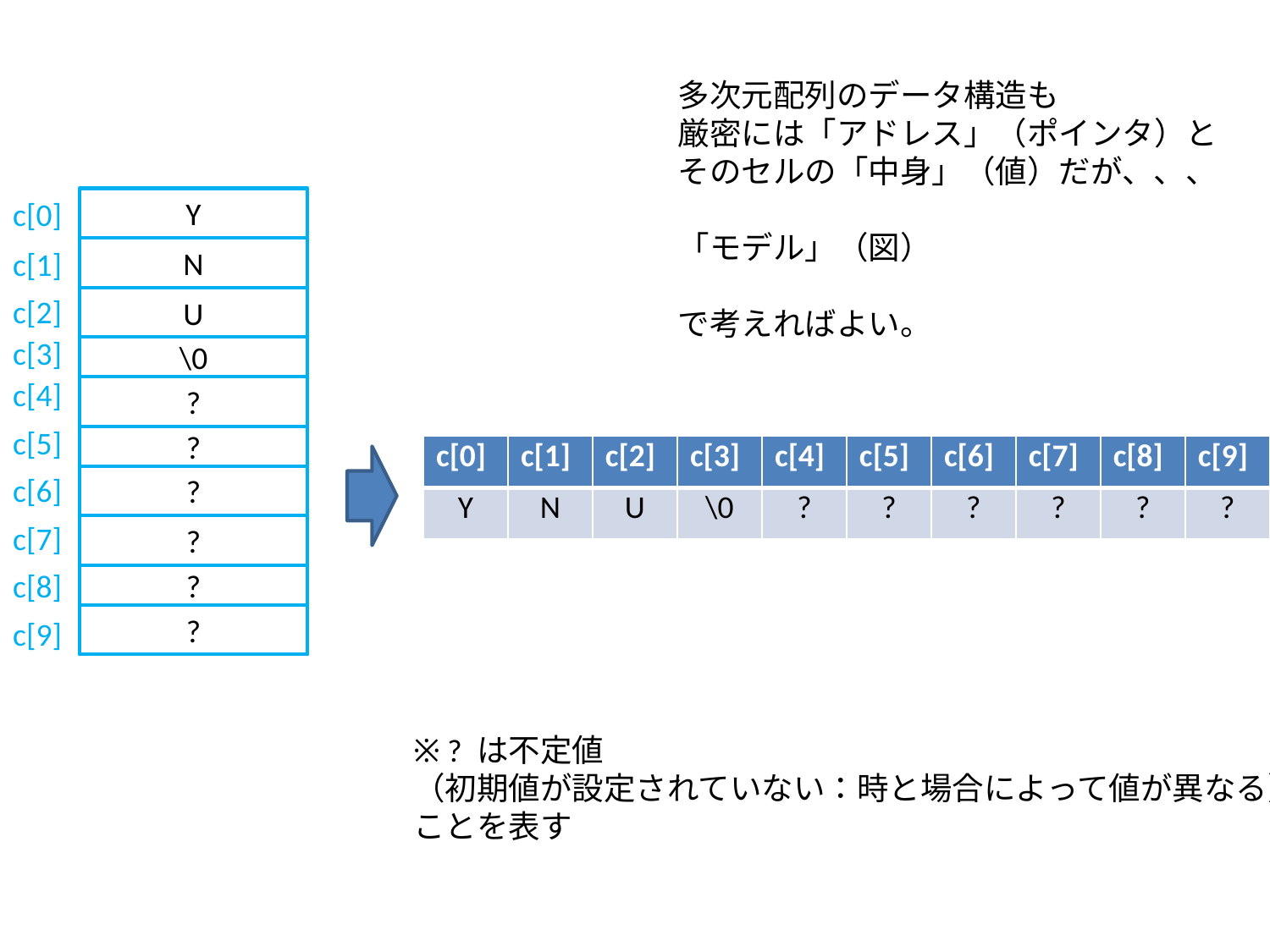

多次元配列のデータ構造も
厳密には「アドレス」（ポインタ）と
そのセルの「中身」（値）だが、、、

「モデル」（図）

で考えればよい。
c[0]
Y
c[1]
N
c[2]
U
c[3]
\0
c[4]
?
c[5]
?
| c[0] | c[1] | c[2] | c[3] | c[4] | c[5] | c[6] | c[7] | c[8] | c[9] |
| --- | --- | --- | --- | --- | --- | --- | --- | --- | --- |
| Y | N | U | \0 | ? | ? | ? | ? | ? | ? |

c[6]
?
c[7]
?
c[8]
?
?
c[9]
※ ? は不定値
（初期値が設定されていない：時と場合によって値が異なる）
ことを表す